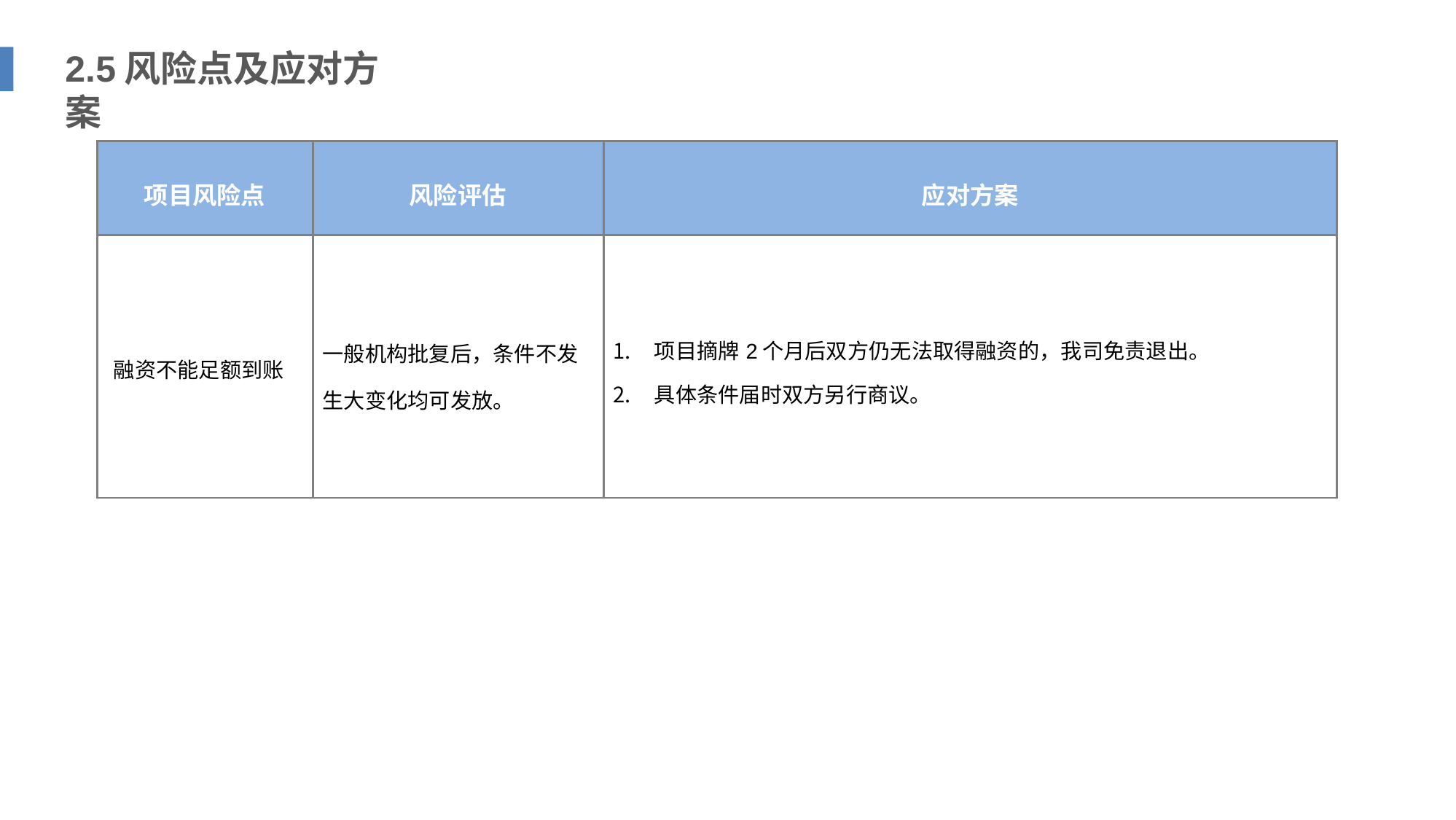

# 2.5风险点及应对方案
| 项目风险点 | 风险评估 | 应对方案 |
| --- | --- | --- |
| 融资不能足额到账 | 一般机构批复后，条件不发 生大变化均可发放。 | 项目摘牌2个月后双方仍无法取得融资的，我司免责退出。 具体条件届时双方另行商议。 |